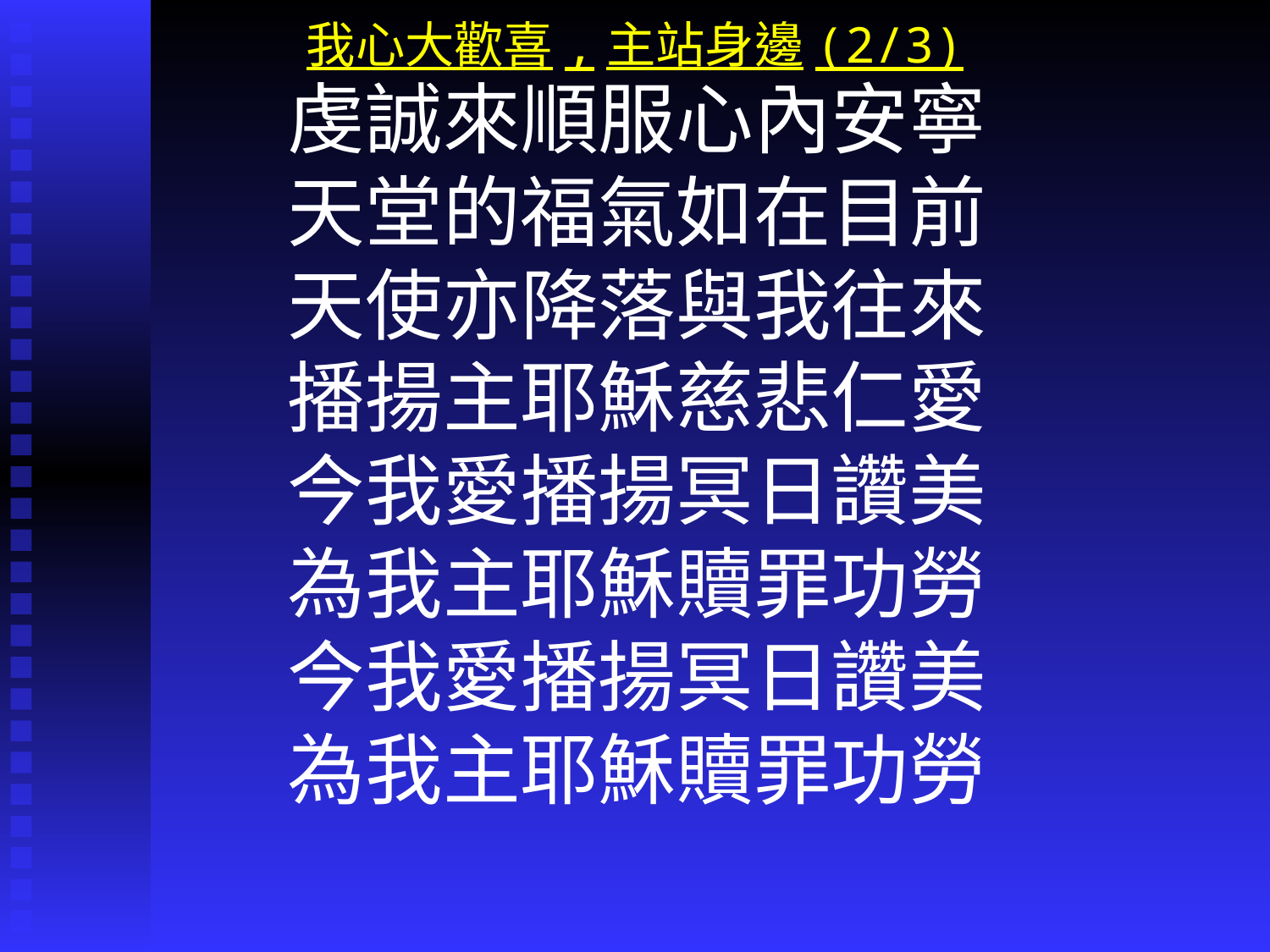

# 我心大歡喜,主站身邊(2/3)
虔誠來順服心內安寧
天堂的福氣如在目前
天使亦降落與我往來
播揚主耶穌慈悲仁愛
今我愛播揚冥日讚美
為我主耶穌贖罪功勞
今我愛播揚冥日讚美
為我主耶穌贖罪功勞